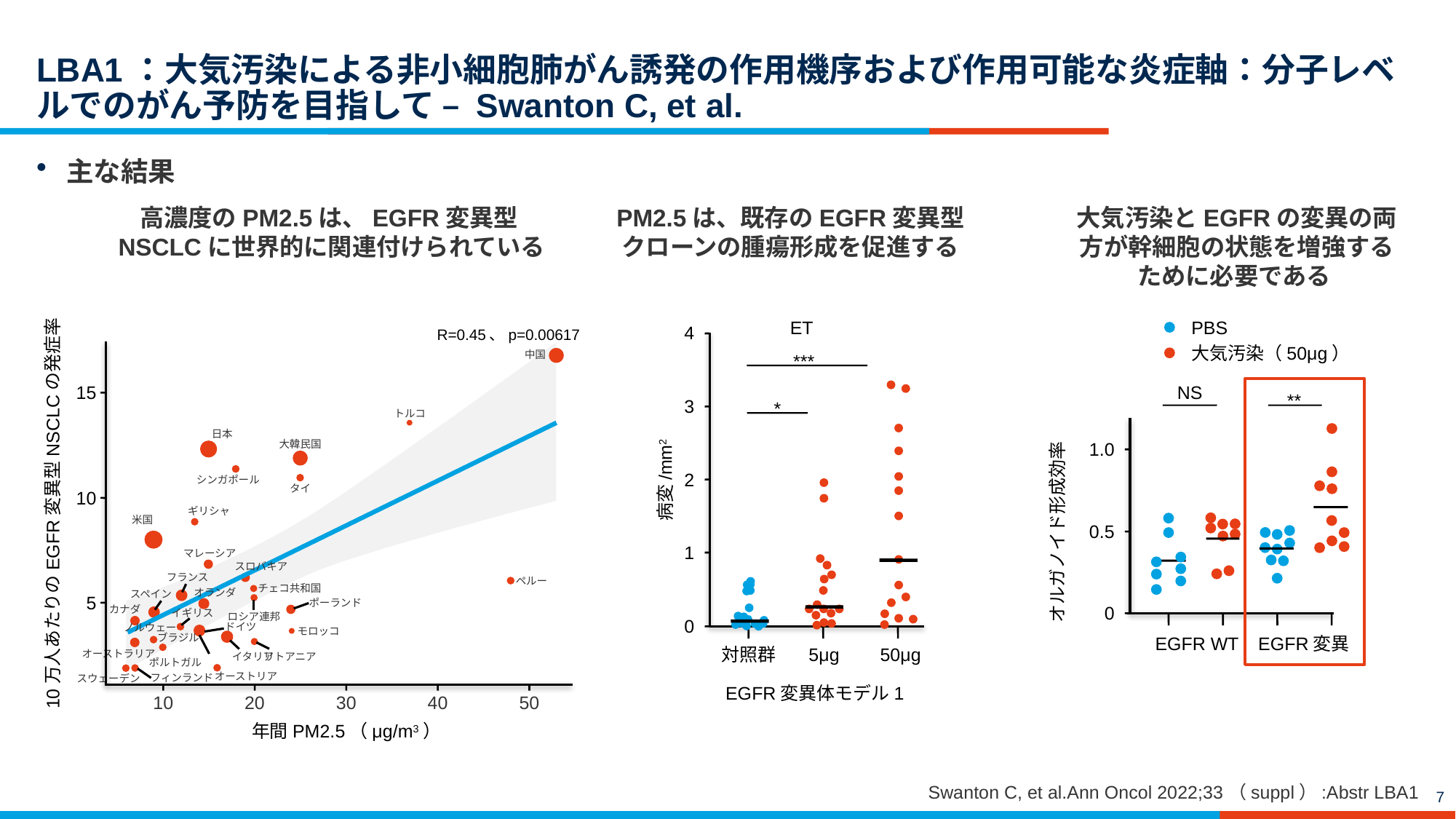

# LBA1：大気汚染による非小細胞肺がん誘発の作用機序および作用可能な炎症軸：分子レベルでのがん予防を目指して – Swanton C, et al.
主な結果
高濃度のPM2.5は、EGFR変異型NSCLCに世界的に関連付けられている
PM2.5は、既存のEGFR変異型クローンの腫瘍形成を促進する
大気汚染とEGFRの変異の両方が幹細胞の状態を増強するために必要である
ET
4

***

3
*

2
病変/mm2

1

0

対照群
5μg
50μg
EGFR変異体モデル1
PBS

大気汚染（50μg）

NS
**

1.0

オルガノイド形成効率
0.5

0

EGFR WT
EGFR変異
R=0.45、p=0.00617

中国

15
トルコ

日本
大韓民国

シンガポール

タイ
10
10万人あたりのEGFR変異型NSCLCの発症率
ギリシャ
米国

マレーシア
スロバキア

フランス

ペルー

チェコ共和国

オランダ
スペイン

5

ポーランド

カナダ

イギリス
ロシア連邦

ドイツ
ノルウェー

モロッコ

ブラジル

オーストラリア
イタリア
リトアニア
ポルトガル

オーストリア
フィンランド
スウェーデン
10
20
30
40
50
年間PM2.5（μg/m3）
Swanton C, et al.Ann Oncol 2022;33（suppl）:Abstr LBA1